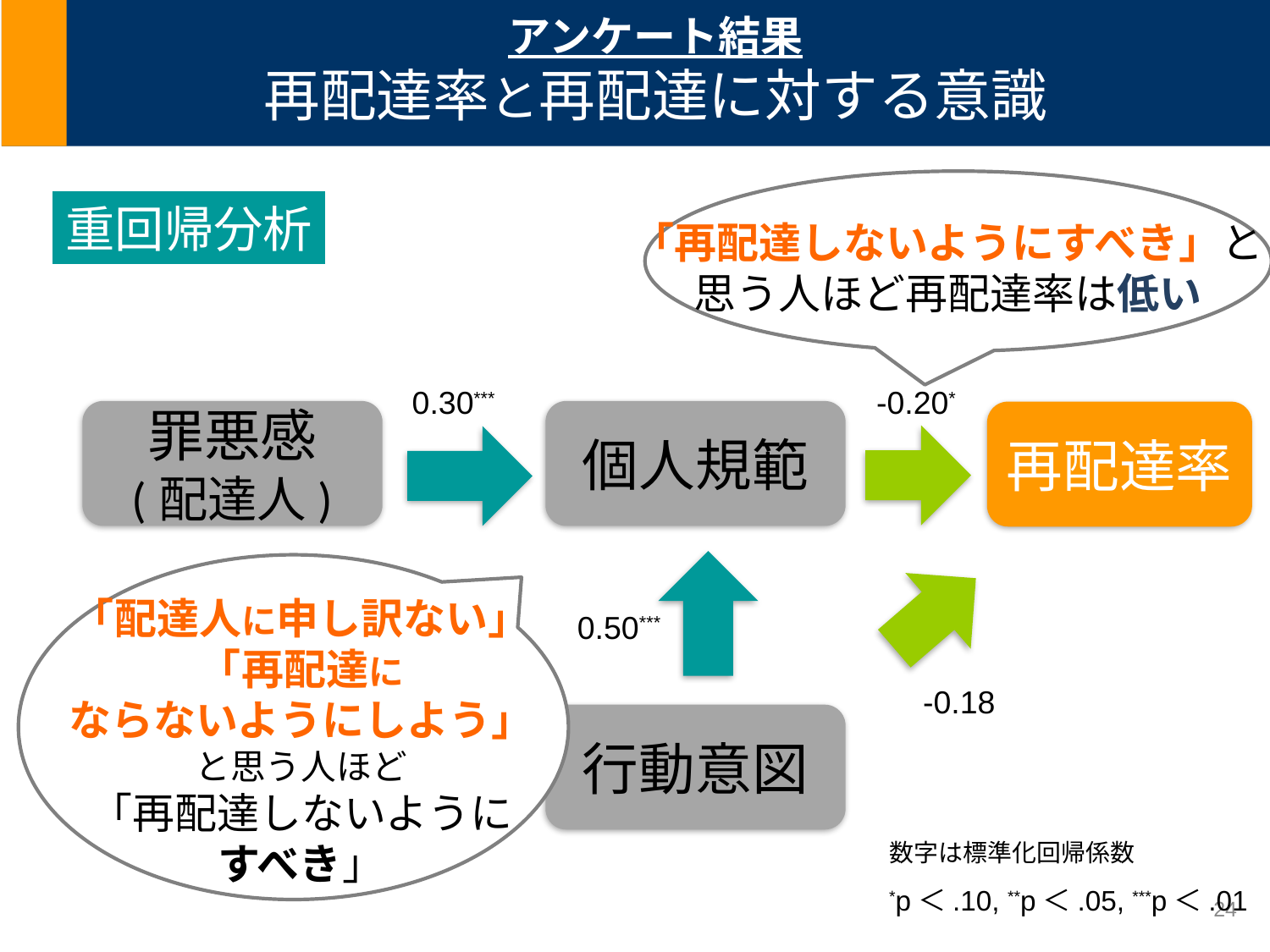

# アンケート結果 再配達率と再配達に対する意識

「再配達しないようにすべき」と
思う人ほど再配達率は低い
重回帰分析
0.30***
-0.20*
罪悪感
(配達人)
個人規範
再配達率

「配達人に申し訳ない」
「再配達に
ならないようにしよう」
と思う人ほど
「再配達しないように
すべき」

0.50***
-0.18
行動意図
数字は標準化回帰係数
*p＜.10, **p＜.05, ***p＜.01
24